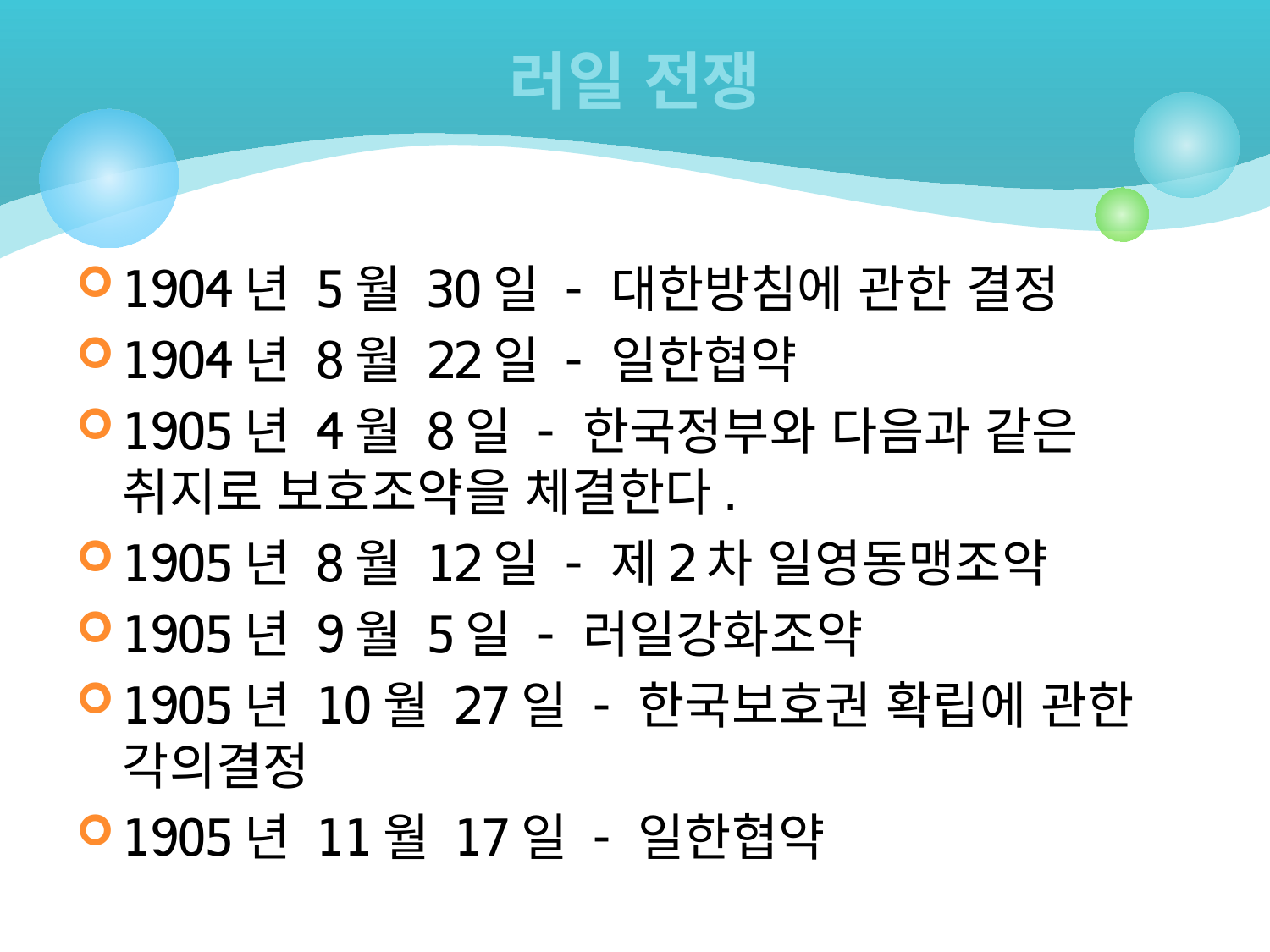

# 러일 전쟁
1904년 5월 30일 - 대한방침에 관한 결정
1904년 8월 22일 - 일한협약
1905년 4월 8일 - 한국정부와 다음과 같은 취지로 보호조약을 체결한다.
1905년 8월 12일 - 제2차 일영동맹조약
1905년 9월 5일 - 러일강화조약
1905년 10월 27일 - 한국보호권 확립에 관한 각의결정
1905년 11월 17일 - 일한협약